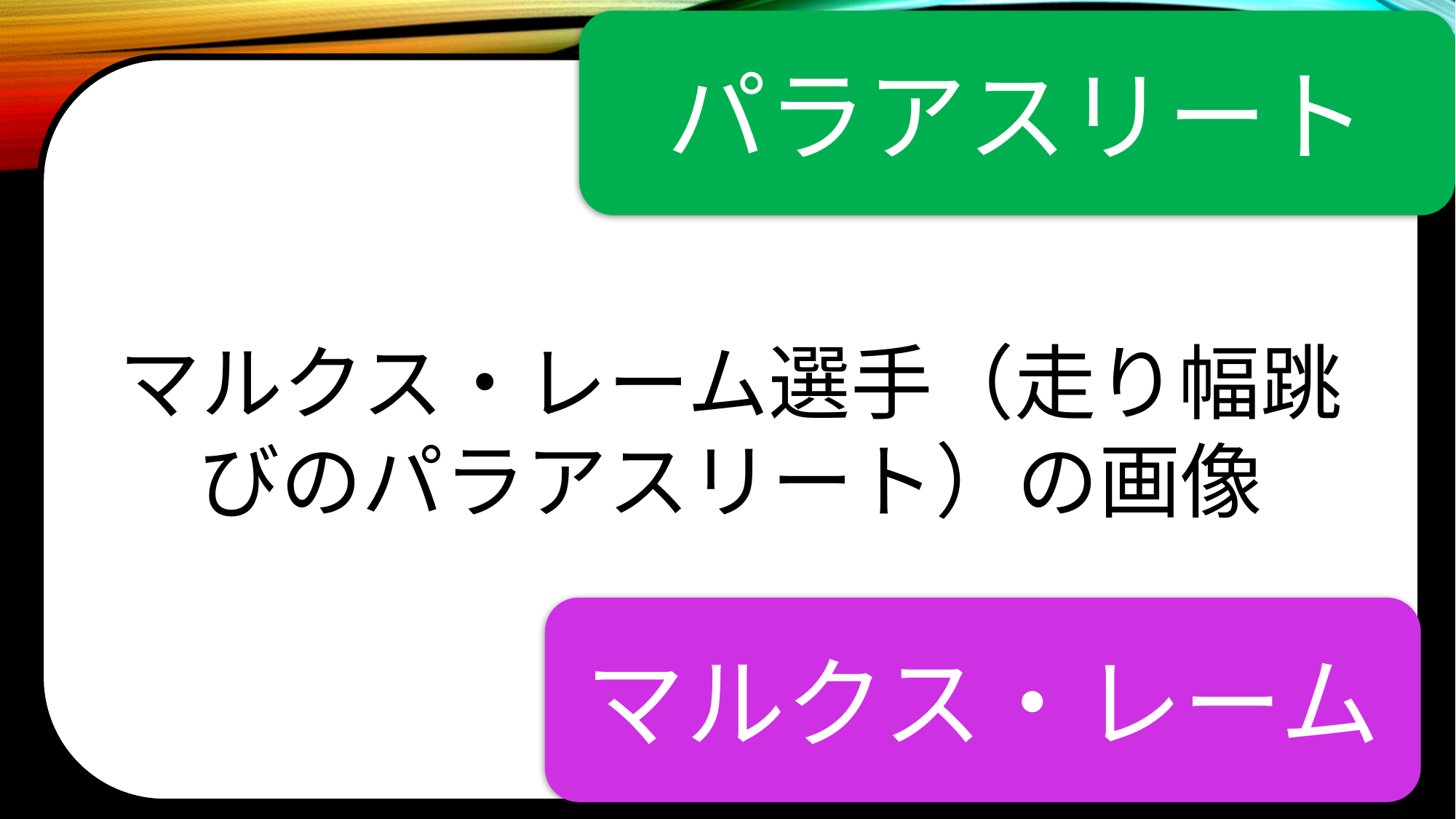

パラアスリート
マルクス・レーム選手（走り幅跳びのパラアスリート）の画像
#
マルクス・レーム